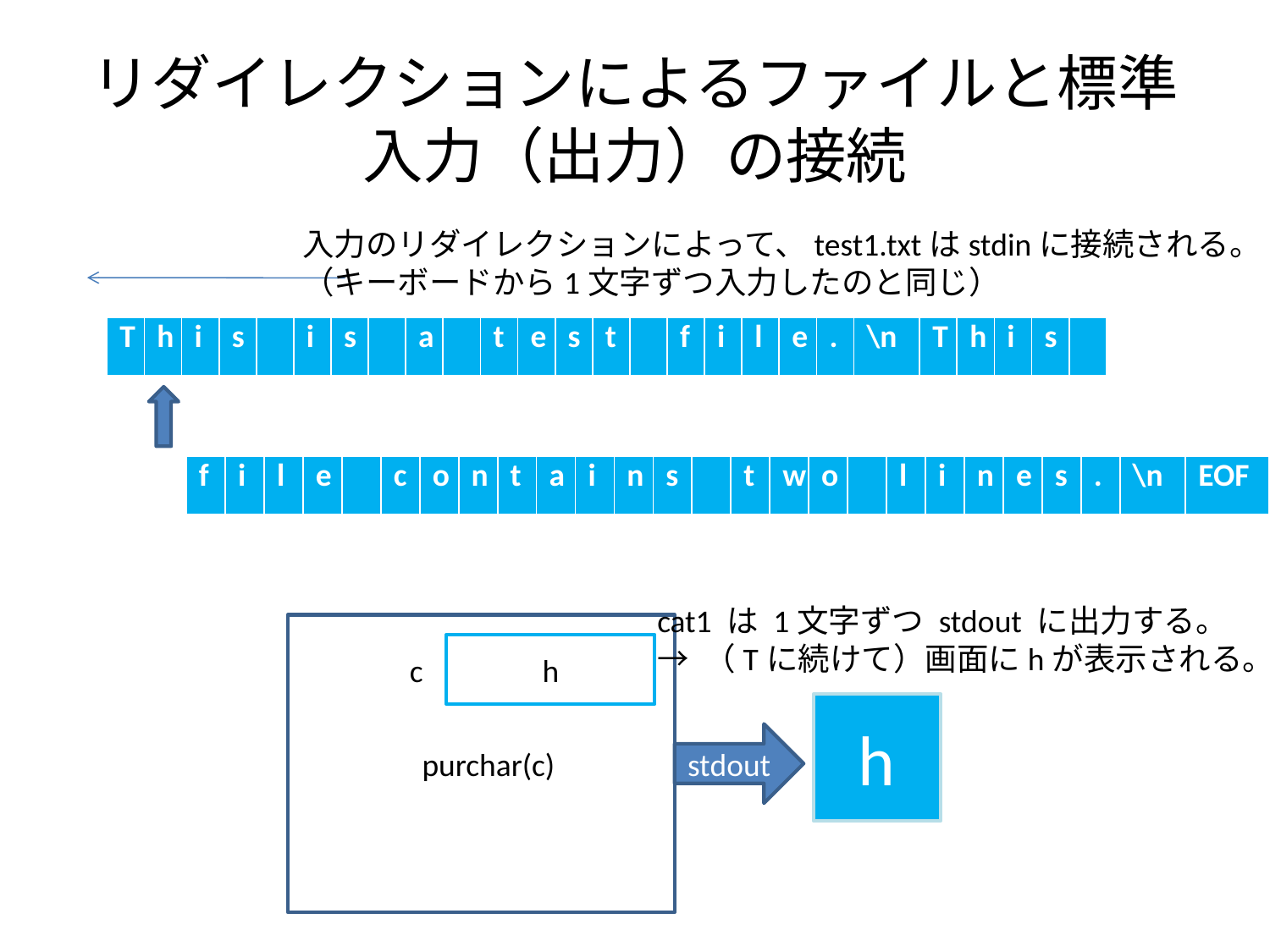

# リダイレクションによるファイルと標準入力（出力）の接続
入力のリダイレクションによって、test1.txtはstdinに接続される。
（キーボードから1文字ずつ入力したのと同じ）
| T | h | i | s |  | i | s |  | a |  | t | e | s | t |  | f | i | l | e | . | \n | T | h | i | s |  |
| --- | --- | --- | --- | --- | --- | --- | --- | --- | --- | --- | --- | --- | --- | --- | --- | --- | --- | --- | --- | --- | --- | --- | --- | --- | --- |

| f | i | l | e |  | c | o | n | t | a | i | n | s |  | t | w | o |  | l | i | n | e | s | . | \n | EOF |
| --- | --- | --- | --- | --- | --- | --- | --- | --- | --- | --- | --- | --- | --- | --- | --- | --- | --- | --- | --- | --- | --- | --- | --- | --- | --- |
cat1 は 1文字ずつ stdout に出力する。
→ （Tに続けて）画面にhが表示される。
  purchar(c)
h
c
h
stdout